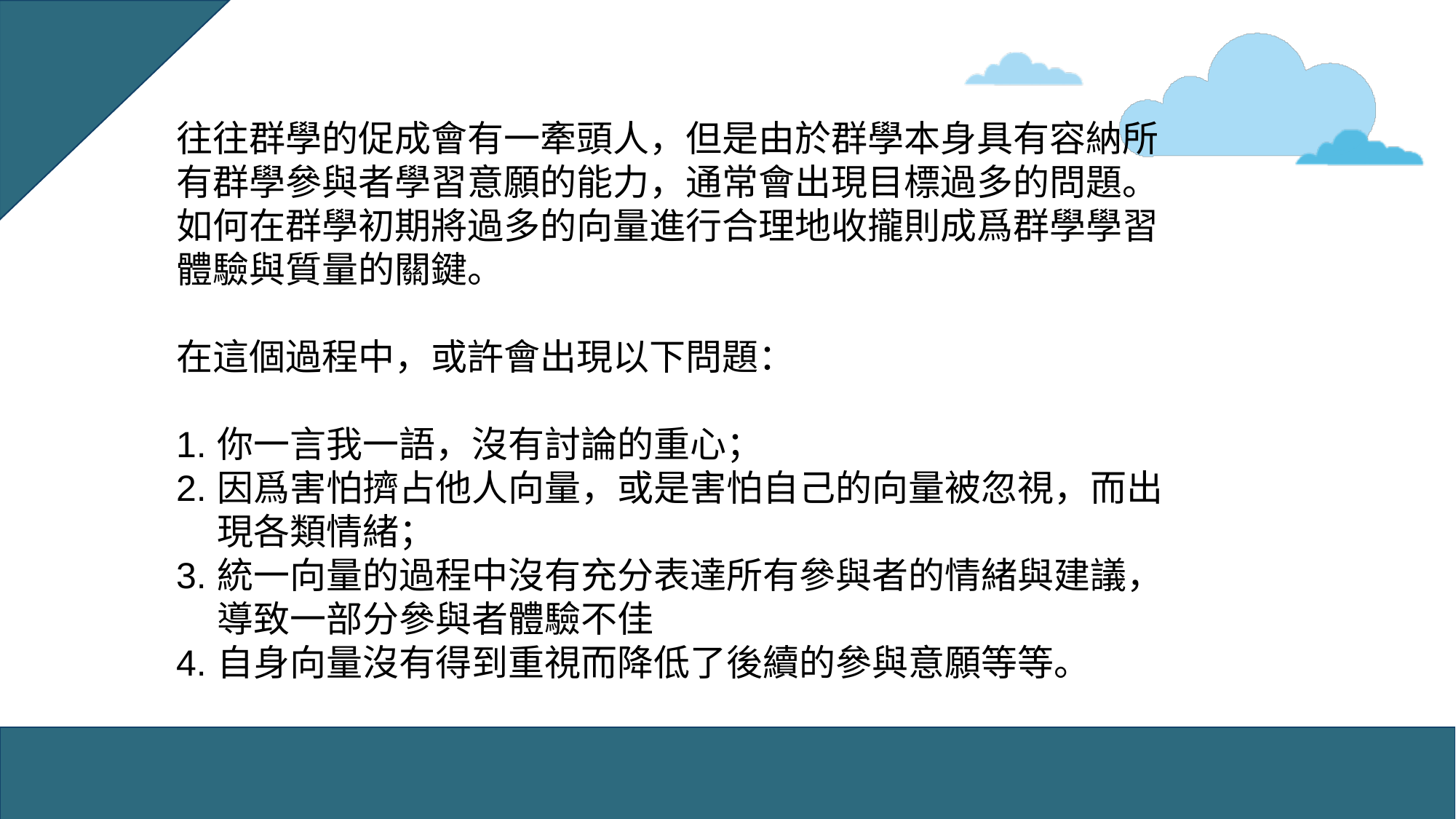

往往群學的促成會有一牽頭人，但是由於群學本身具有容納所有群學參與者學習意願的能力，通常會出現目標過多的問題。如何在群學初期將過多的向量進行合理地收攏則成爲群學學習體驗與質量的關鍵。

在這個過程中，或許會出現以下問題：

你一言我一語，沒有討論的重心；
因爲害怕擠占他人向量，或是害怕自己的向量被忽視，而出現各類情緒；
統一向量的過程中沒有充分表達所有參與者的情緒與建議，導致一部分參與者體驗不佳
自身向量沒有得到重視而降低了後續的參與意願等等。